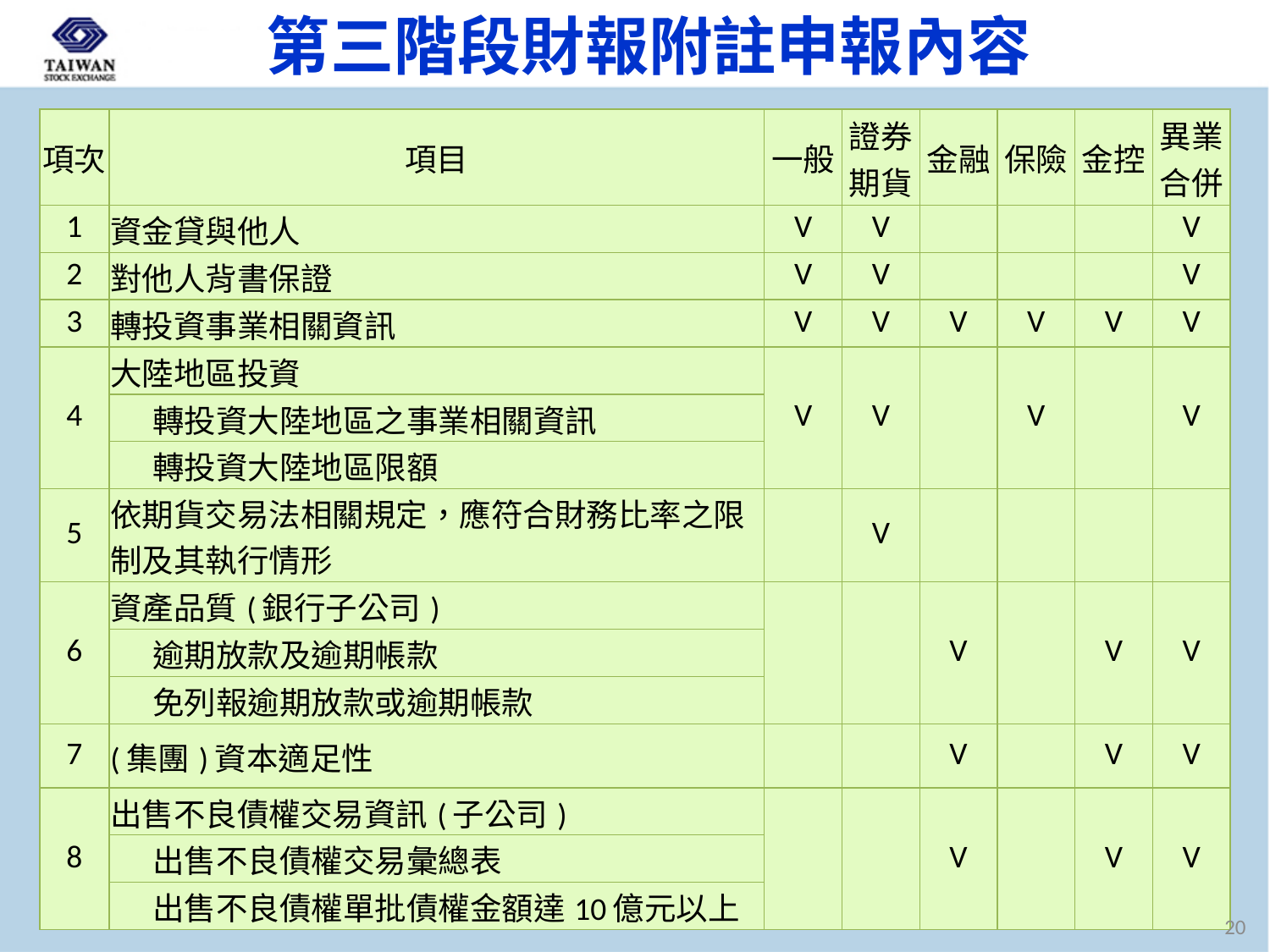

第三階段財報附註申報內容
| 項次 | 項目 | 一般 | 證券期貨 | 金融 | 保險 | 金控 | 異業合併 |
| --- | --- | --- | --- | --- | --- | --- | --- |
| 1 | 資金貸與他人 | V | V |  |  |  | V |
| 2 | 對他人背書保證 | V | V |  |  |  | V |
| 3 | 轉投資事業相關資訊 | V | V | V | V | V | V |
| 4 | 大陸地區投資 | V | V |  | V |  | V |
|  | 轉投資大陸地區之事業相關資訊 |  |  |  |  |  |  |
|  | 轉投資大陸地區限額 |  |  |  |  |  |  |
| 5 | 依期貨交易法相關規定，應符合財務比率之限制及其執行情形 |  | V |  |  |  |  |
| 6 | 資產品質(銀行子公司) |  |  | V |  | V | V |
|  | 逾期放款及逾期帳款 |  |  |  |  |  |  |
|  | 免列報逾期放款或逾期帳款 |  |  |  |  |  |  |
| 7 | (集團)資本適足性 |  |  | V |  | V | V |
| 8 | 出售不良債權交易資訊(子公司) |  |  | V |  | V | V |
|  | 出售不良債權交易彙總表 |  |  |  |  |  |  |
|  | 出售不良債權單批債權金額達10億元以上 |  |  |  |  |  |  |
20